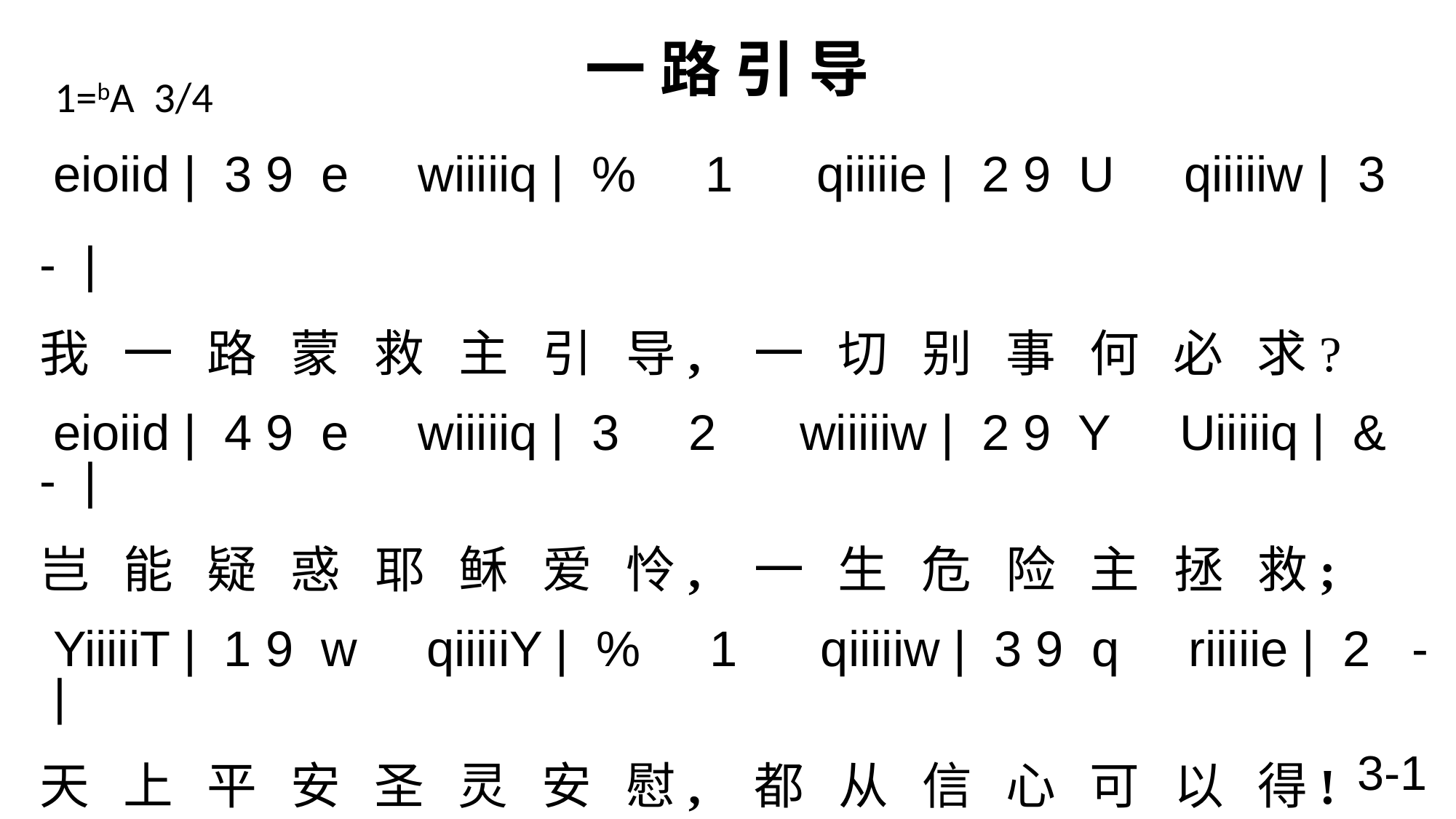

# 一 路 引 导
1=bA  3/4
eioiid |  3 9  e     wiiiiiq |  %     1      qiiiiie |  2 9  U     qiiiiiw |  3   -  |
我   一   路   蒙   救   主   引   导,   一   切   别   事   何   必   求?
eioiid |  4 9  e     wiiiiiq |  3     2      wiiiiiw |  2 9  Y     Uiiiiiq |  &   -  |
岂   能   疑   惑   耶   稣   爱   怜,   一   生   危   险   主   拯   救;
 YiiiiiT |  1 9  w     qiiiiiY |  %     1      qiiiiiw |  3 9  q     riiiiie |  2   -  |
天   上   平   安   圣   灵   安   慰,   都   从   信   心   可   以   得!
eiiiiir |  5 9  e     wiiiiiq |  2     1      UiiiiiY |  Tiiiiiq     3     2 |  3   -  |
因   我   深   知   凡   事   临   我,   主   能   使   我   获   大   益。
eiiiiir |  5 9  e     wiiiiiq |  2     1      UiiiiiY |  Tiiiiiq     3     2 |  1   -  \
因   我   深   知   凡   事   临   我,   主   能   使   我   获   大   益。
3-1